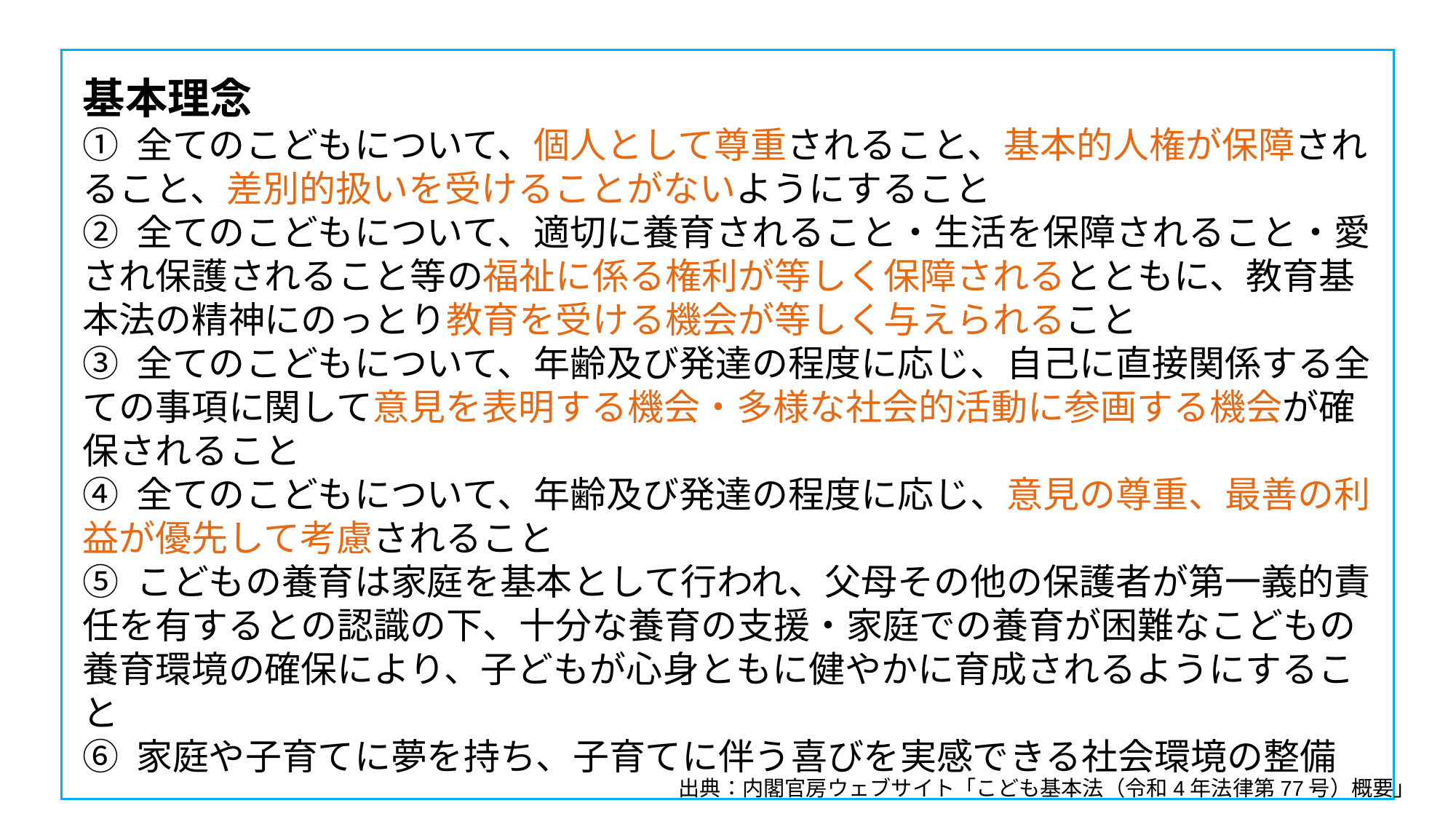

基本理念
① 全てのこどもについて、個人として尊重されること、基本的人権が保障されること、差別的扱いを受けることがないようにすること
② 全てのこどもについて、適切に養育されること・生活を保障されること・愛され保護されること等の福祉に係る権利が等しく保障されるとともに、教育基本法の精神にのっとり教育を受ける機会が等しく与えられること
③ 全てのこどもについて、年齢及び発達の程度に応じ、自己に直接関係する全ての事項に関して意見を表明する機会・多様な社会的活動に参画する機会が確保されること
④ 全てのこどもについて、年齢及び発達の程度に応じ、意見の尊重、最善の利益が優先して考慮されること
⑤ こどもの養育は家庭を基本として行われ、父母その他の保護者が第一義的責任を有するとの認識の下、十分な養育の支援・家庭での養育が困難なこどもの養育環境の確保により、子どもが心身ともに健やかに育成されるようにすること
⑥ 家庭や子育てに夢を持ち、子育てに伴う喜びを実感できる社会環境の整備
出典：内閣官房ウェブサイト「こども基本法（令和4年法律第77号）概要」